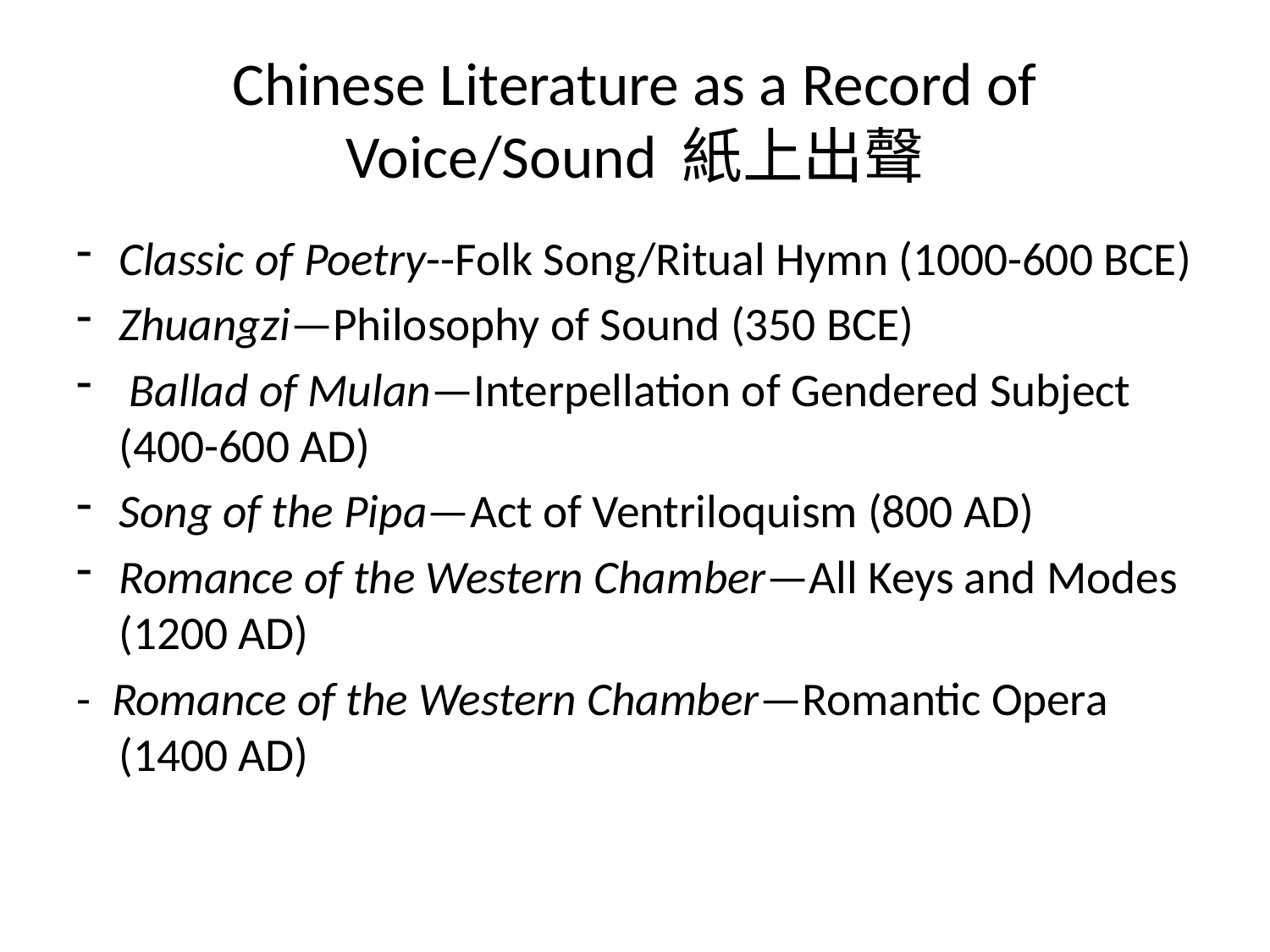

# Chinese Literature as a Record of Voice/Sound 紙上出聲
Classic of Poetry--Folk Song/Ritual Hymn (1000-600 BCE)
Zhuangzi—Philosophy of Sound (350 BCE)
 Ballad of Mulan—Interpellation of Gendered Subject (400-600 AD)
Song of the Pipa—Act of Ventriloquism (800 AD)
Romance of the Western Chamber—All Keys and Modes (1200 AD)
-  Romance of the Western Chamber—Romantic Opera (1400 AD)